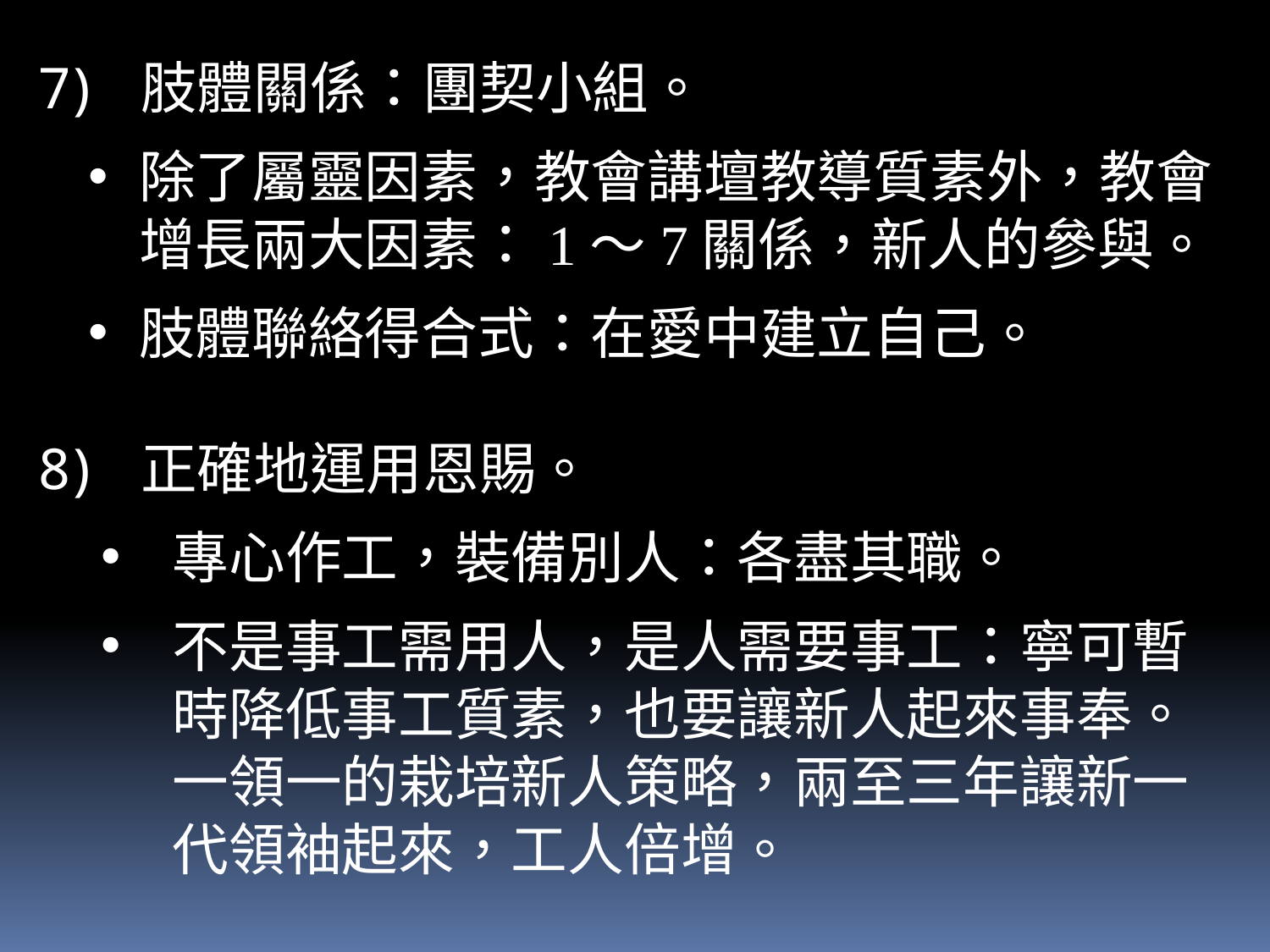

肢體關係：團契小組。
除了屬靈因素，教會講壇教導質素外，教會增長兩大因素：1～7關係，新人的參與。
肢體聯絡得合式：在愛中建立自己。

正確地運用恩賜。
專心作工，裝備別人：各盡其職。
不是事工需用人，是人需要事工：寧可暫時降低事工質素，也要讓新人起來事奉。一領一的栽培新人策略，兩至三年讓新一代領袖起來，工人倍增。